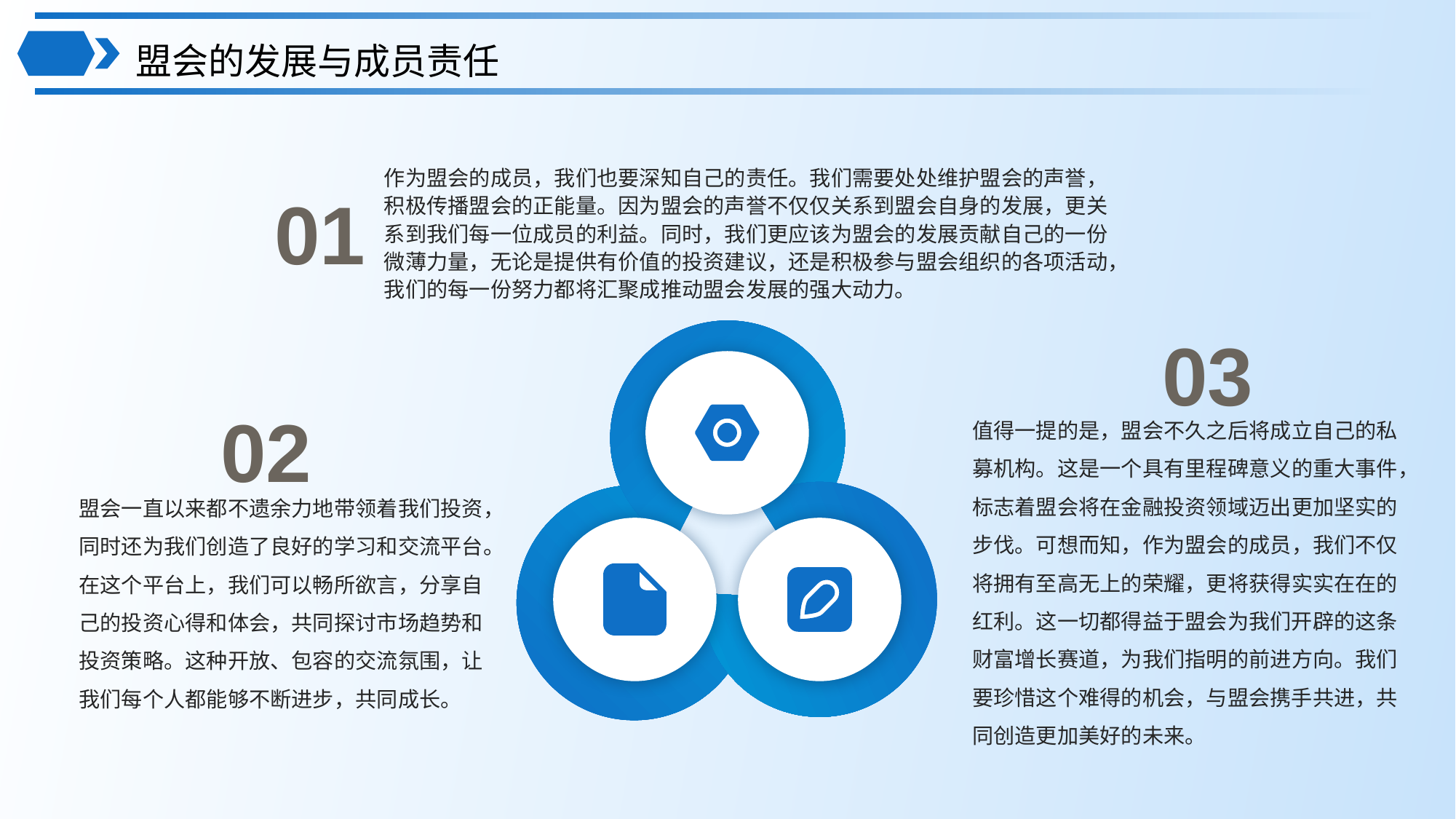

盟会的发展与成员责任

作为盟会的成员，我们也要深知自己的责任。我们需要处处维护盟会的声誉，积极传播盟会的正能量。因为盟会的声誉不仅仅关系到盟会自身的发展，更关系到我们每一位成员的利益。同时，我们更应该为盟会的发展贡献自己的一份微薄力量，无论是提供有价值的投资建议，还是积极参与盟会组织的各项活动，我们的每一份努力都将汇聚成推动盟会发展的强大动力。
01
03

02
值得一提的是，盟会不久之后将成立自己的私募机构。这是一个具有里程碑意义的重大事件，标志着盟会将在金融投资领域迈出更加坚实的步伐。可想而知，作为盟会的成员，我们不仅将拥有至高无上的荣耀，更将获得实实在在的红利。这一切都得益于盟会为我们开辟的这条财富增长赛道，为我们指明的前进方向。我们要珍惜这个难得的机会，与盟会携手共进，共同创造更加美好的未来。

盟会一直以来都不遗余力地带领着我们投资，同时还为我们创造了良好的学习和交流平台。在这个平台上，我们可以畅所欲言，分享自己的投资心得和体会，共同探讨市场趋势和投资策略。这种开放、包容的交流氛围，让我们每个人都能够不断进步，共同成长。